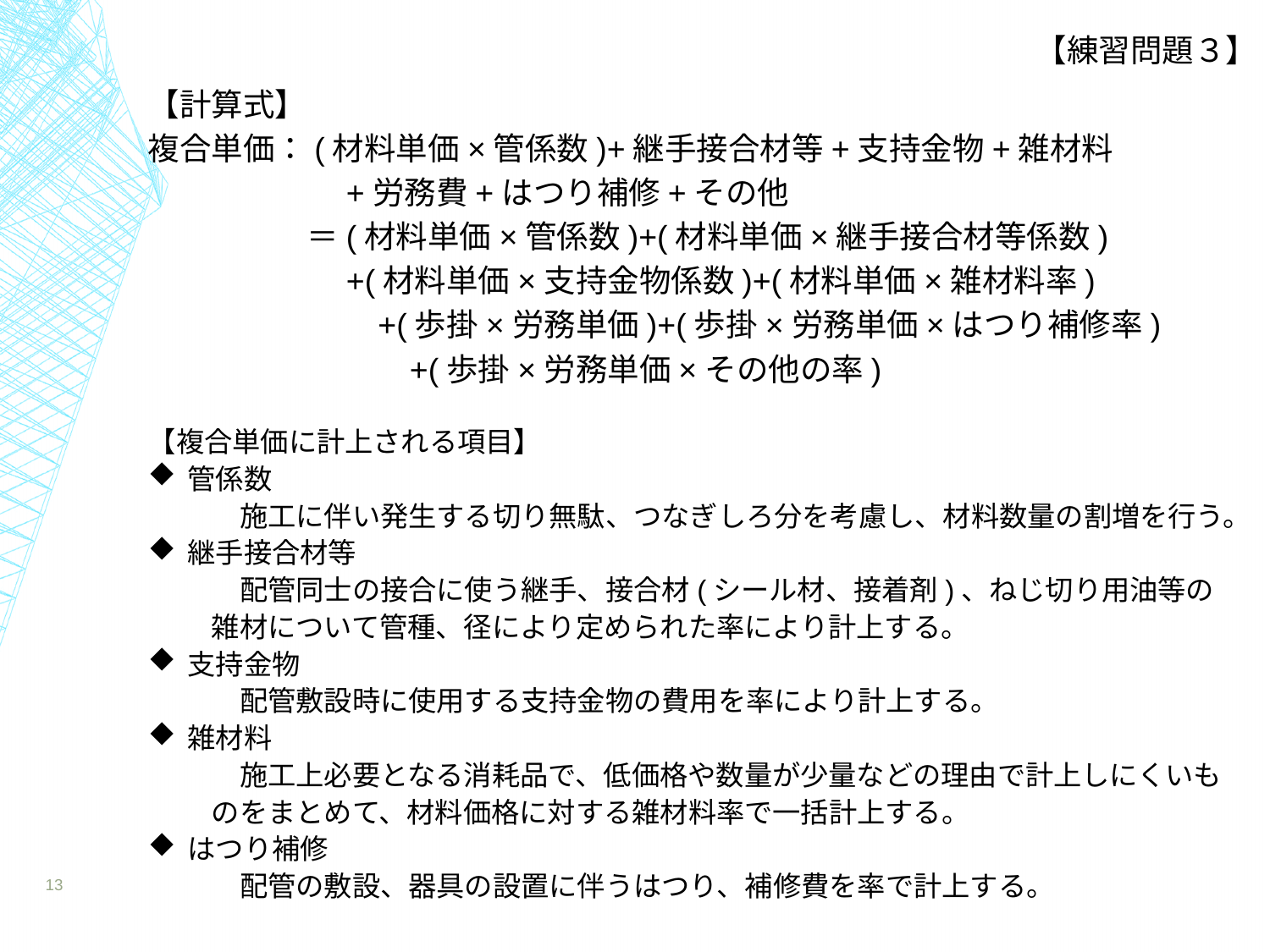

【練習問題３】
【計算式】
複合単価：(材料単価×管係数)+継手接合材等+支持金物+雑材料
　　　　　　+労務費+はつり補修+その他
	　＝(材料単価×管係数)+(材料単価×継手接合材等係数)
	　　+(材料単価×支持金物係数)+(材料単価×雑材料率)
　　　　　　　+(歩掛×労務単価)+(歩掛×労務単価×はつり補修率)
　　　　　　　　+(歩掛×労務単価×その他の率)

【複合単価に計上される項目】
管係数
　施工に伴い発生する切り無駄、つなぎしろ分を考慮し、材料数量の割増を行う。
継手接合材等
　配管同士の接合に使う継手、接合材(シール材、接着剤)、ねじ切り用油等の雑材について管種、径により定められた率により計上する。
支持金物
　配管敷設時に使用する支持金物の費用を率により計上する。
雑材料
　施工上必要となる消耗品で、低価格や数量が少量などの理由で計上しにくいものをまとめて、材料価格に対する雑材料率で一括計上する。
はつり補修
　配管の敷設、器具の設置に伴うはつり、補修費を率で計上する。
13